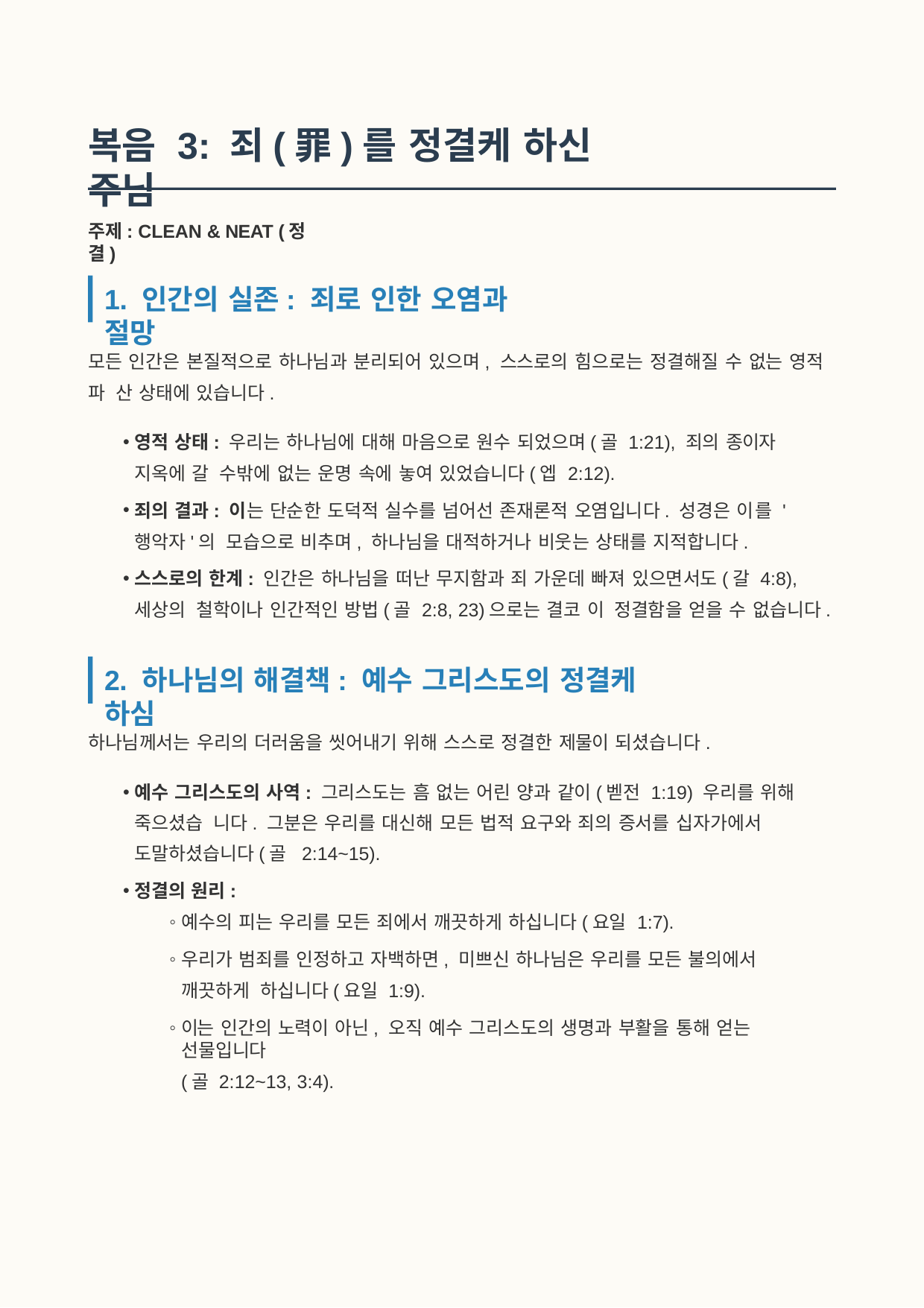

# 복음 3: 죄(罪)를 정결케 하신 주님
주제: CLEAN & NEAT (정결)
1. 인간의 실존: 죄로 인한 오염과 절망
모든 인간은 본질적으로 하나님과 분리되어 있으며, 스스로의 힘으로는 정결해질 수 없는 영적 파  산 상태에 있습니다.
영적 상태: 우리는 하나님에 대해 마음으로 원수 되었으며(골 1:21), 죄의 종이자 지옥에 갈  수밖에 없는 운명 속에 놓여 있었습니다(엡 2:12).
죄의 결과: 이는 단순한 도덕적 실수를 넘어선 존재론적 오염입니다. 성경은 이를 '행악자'의  모습으로 비추며, 하나님을 대적하거나 비웃는 상태를 지적합니다.
스스로의 한계: 인간은 하나님을 떠난 무지함과 죄 가운데 빠져 있으면서도(갈 4:8), 세상의  철학이나 인간적인 방법(골 2:8, 23)으로는 결코 이  정결함을 얻을 수 없습니다.
2. 하나님의 해결책: 예수 그리스도의 정결케 하심
하나님께서는 우리의 더러움을 씻어내기 위해 스스로 정결한 제물이 되셨습니다.
예수 그리스도의 사역: 그리스도는 흠 없는 어린 양과 같이(벧전 1:19) 우리를 위해 죽으셨습  니다. 그분은 우리를 대신해 모든 법적 요구와 죄의 증서를 십자가에서 도말하셨습니다(골  2:14~15).
정결의 원리:
예수의 피는 우리를 모든 죄에서 깨끗하게 하십니다(요일 1:7).
우리가 범죄를 인정하고 자백하면, 미쁘신 하나님은 우리를 모든 불의에서 깨끗하게  하십니다(요일 1:9).
이는 인간의 노력이 아닌, 오직 예수 그리스도의 생명과 부활을 통해 얻는 선물입니다
(골 2:12~13, 3:4).